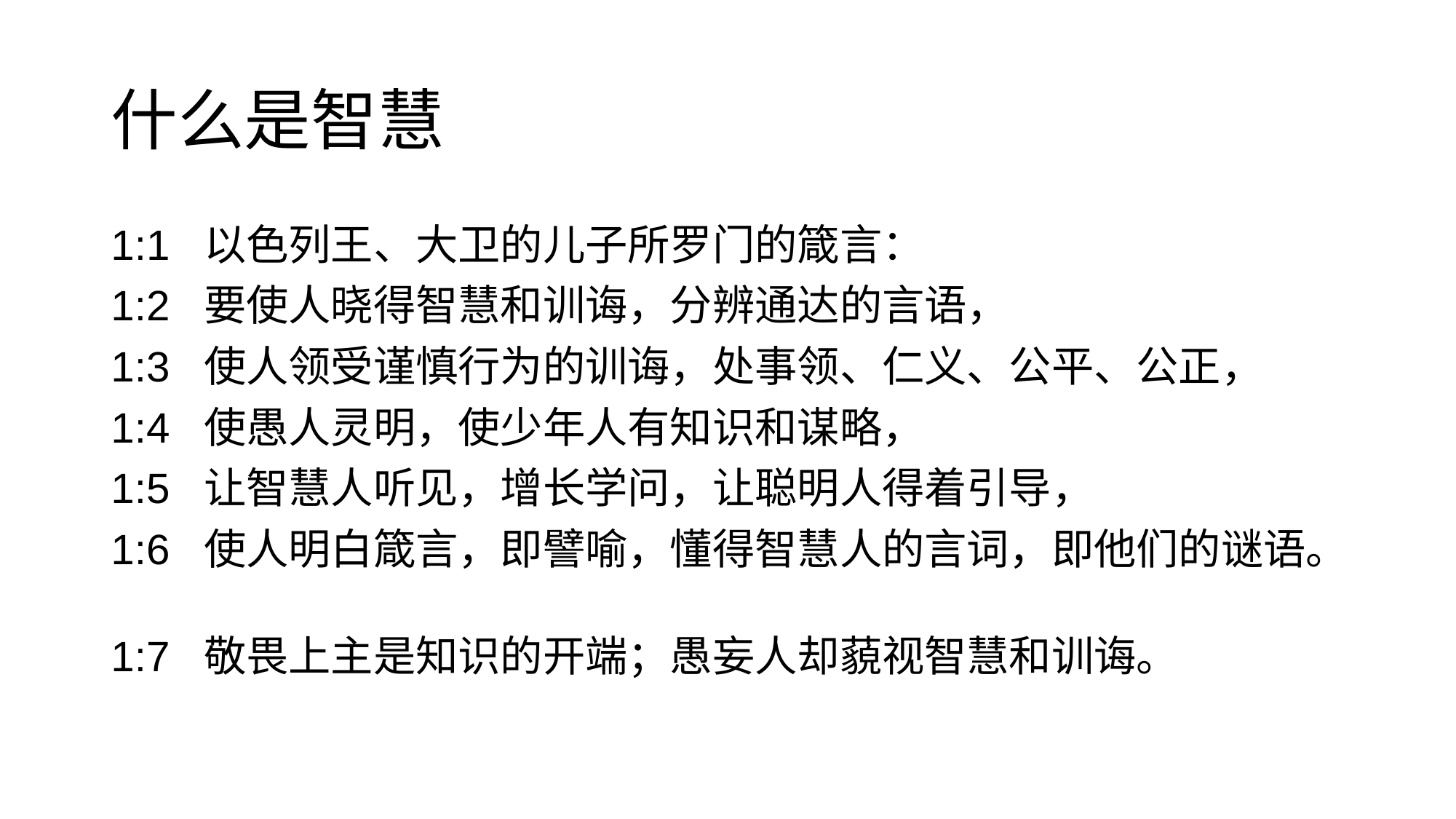

# 什么是智慧
1:1  以色列王、大卫的儿子所罗门的箴言：
1:2  要使人晓得智慧和训诲，分辨通达的言语，
1:3  使人领受谨慎行为的训诲，处事领、仁义、公平、公正，
1:4  使愚人灵明，使少年人有知识和谋略，
1:5  让智慧人听见，增长学问，让聪明人得着引导，
1:6  使人明白箴言，即譬喻，懂得智慧人的言词，即他们的谜语。
1:7  敬畏上主是知识的开端；愚妄人却藐视智慧和训诲。